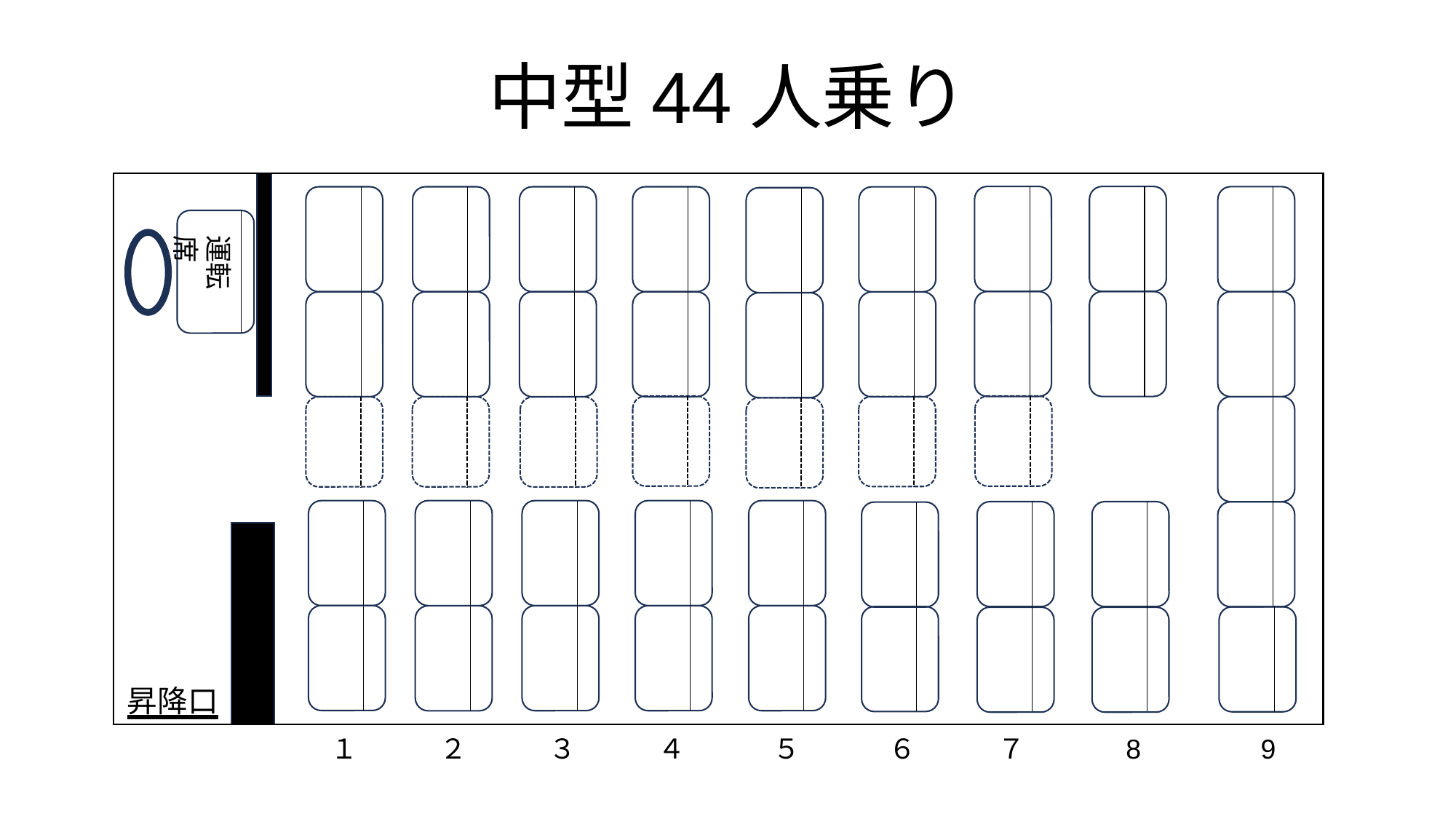

# 中型44人乗り

運転席

昇降口
１　　　２　　　３　　　４　　　 ５　　　 ６　　　７　　　  8　　　    9